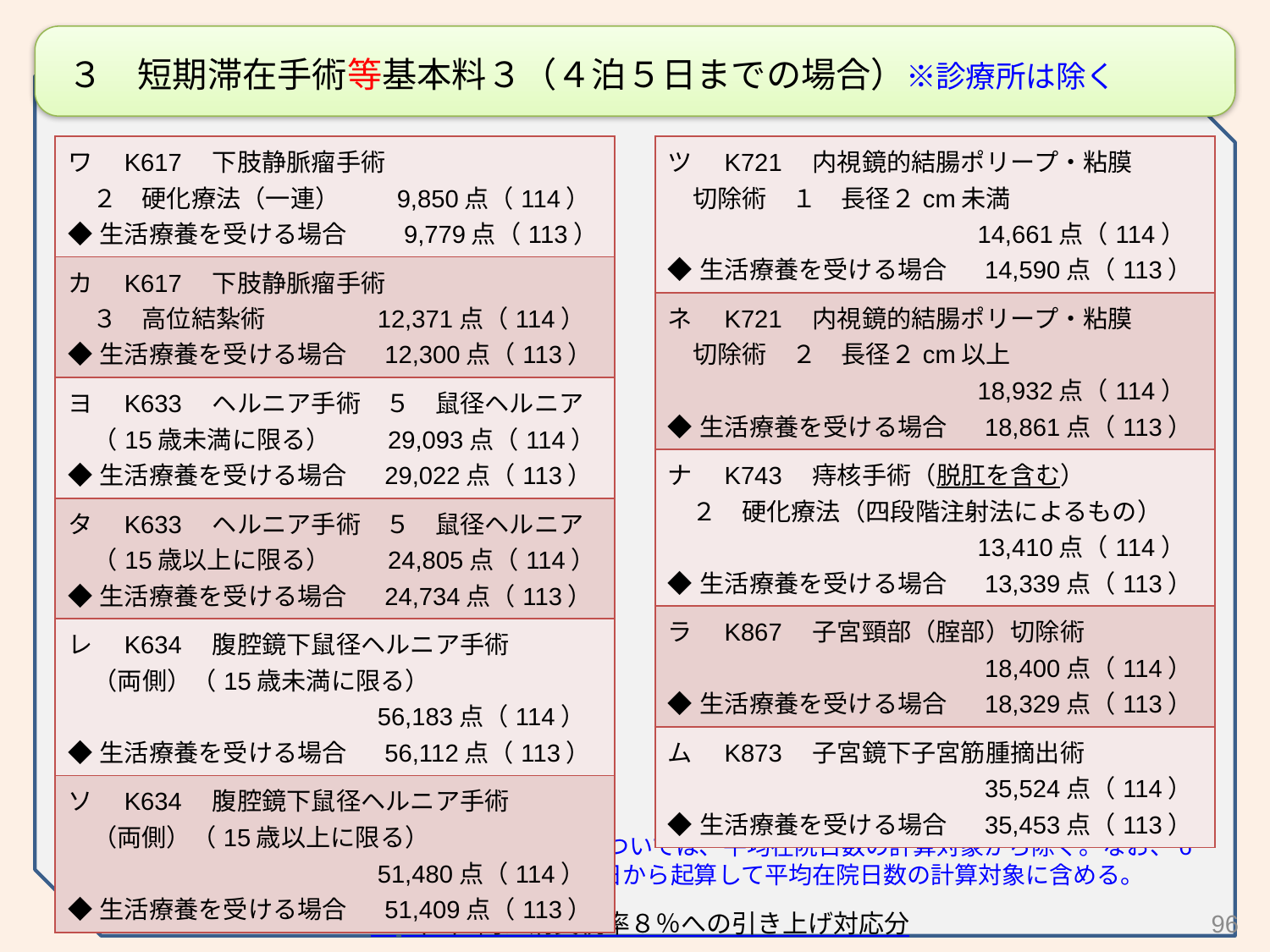

３　短期滞在手術等基本料３（４泊５日までの場合）※診療所は除く

●短期滞在手術等基本料３のみを算定した患者については、平均在院日数の計算対象から除く。なお、6日目以降も入院している場合については、入院日から起算して平均在院日数の計算対象に含める。
※（　）内は消費税率８％への引き上げ対応分

| ワ　K617　下肢静脈瘤手術 　２　硬化療法（一連）　　9,850点（114） ◆生活療養を受ける場合　　9,779点（113） |
| --- |
| カ　K617　下肢静脈瘤手術 　３　高位結紮術　　　　 12,371点（114） ◆生活療養を受ける場合　 12,300点（113） |
| ヨ　K633　ヘルニア手術　５　鼠径ヘルニア（15歳未満に限る）　　29,093点（114） ◆生活療養を受ける場合　 29,022点（113） |
| タ　K633　ヘルニア手術　５　鼠径ヘルニア（15歳以上に限る）　　24,805点（114） ◆生活療養を受ける場合　 24,734点（113） |
| レ　K634　腹腔鏡下鼠径ヘルニア手術 （両側）（15歳未満に限る） 　　　　　　　　　　　　 56,183点（114） ◆生活療養を受ける場合　 56,112点（113） |
| ソ　K634　腹腔鏡下鼠径ヘルニア手術 　（両側）（15歳以上に限る） 　　　　　　　　　　　　 51,480点（114） ◆生活療養を受ける場合　 51,409点（113） |
| ツ　K721　内視鏡的結腸ポリープ・粘膜 切除術　１　長径２cm未満 　　　　　　　　　　　　 14,661点（114） ◆生活療養を受ける場合　 14,590点（113） |
| --- |
| ネ　K721　内視鏡的結腸ポリープ・粘膜 切除術　２　長径２cm以上 　　　　　　　　　　　　 18,932点（114） ◆生活療養を受ける場合　 18,861点（113） |
| ナ　K743　痔核手術（脱肛を含む） 　２　硬化療法（四段階注射法によるもの） 　　　　　　　　　　　　 13,410点（114） ◆生活療養を受ける場合　 13,339点（113） |
| ラ　K867　子宮頸部（腟部）切除術 　　　　　　　　　　　　18,400点（114） ◆生活療養を受ける場合 　18,329点（113） |
| ム　K873　子宮鏡下子宮筋腫摘出術 　　　　　　　　　　　　35,524点（114） ◆生活療養を受ける場合　 35,453点（113） |
96